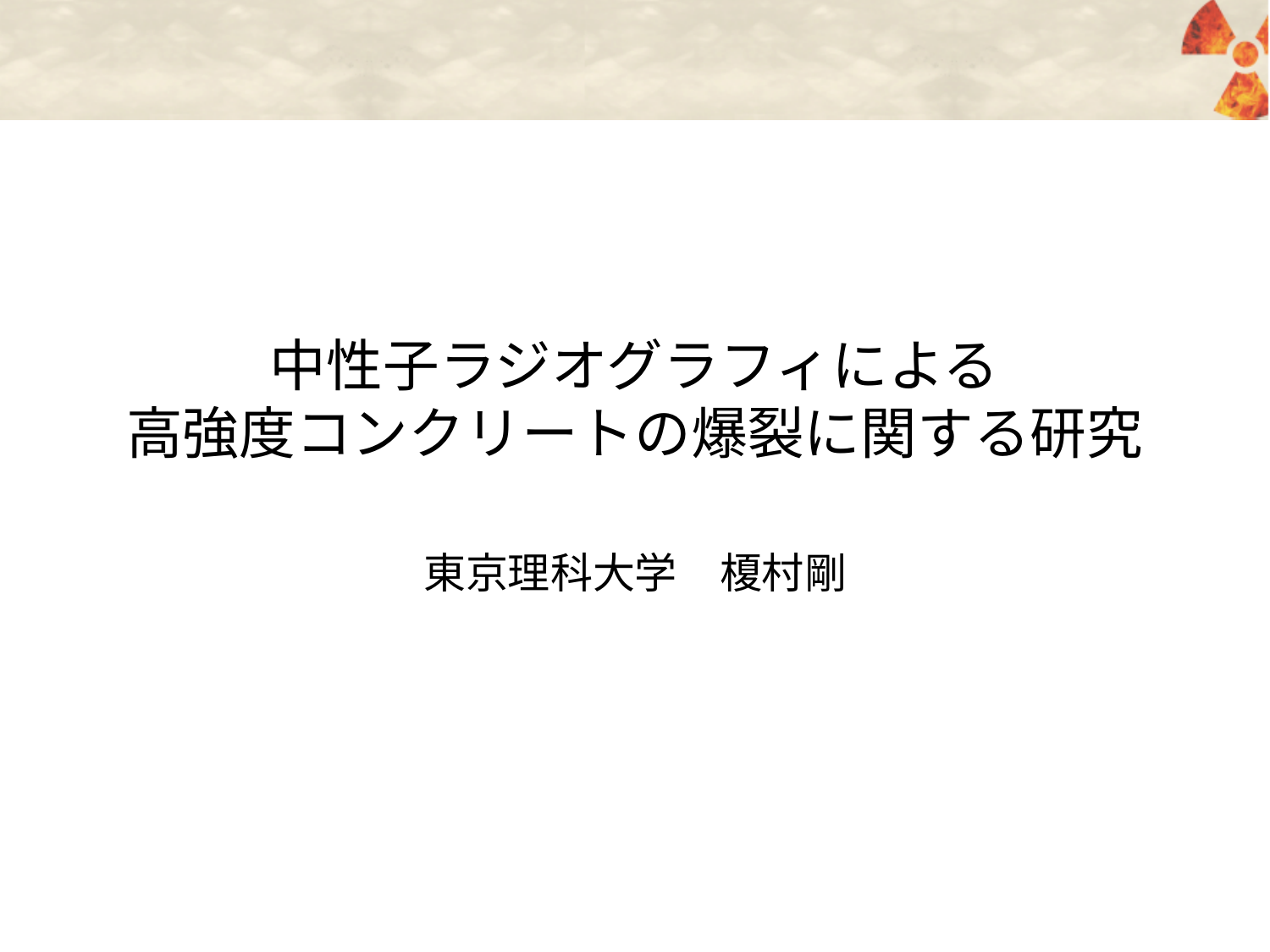

# 中性子ラジオグラフィによる 高強度コンクリートの爆裂に関する研究
東京理科大学　榎村剛